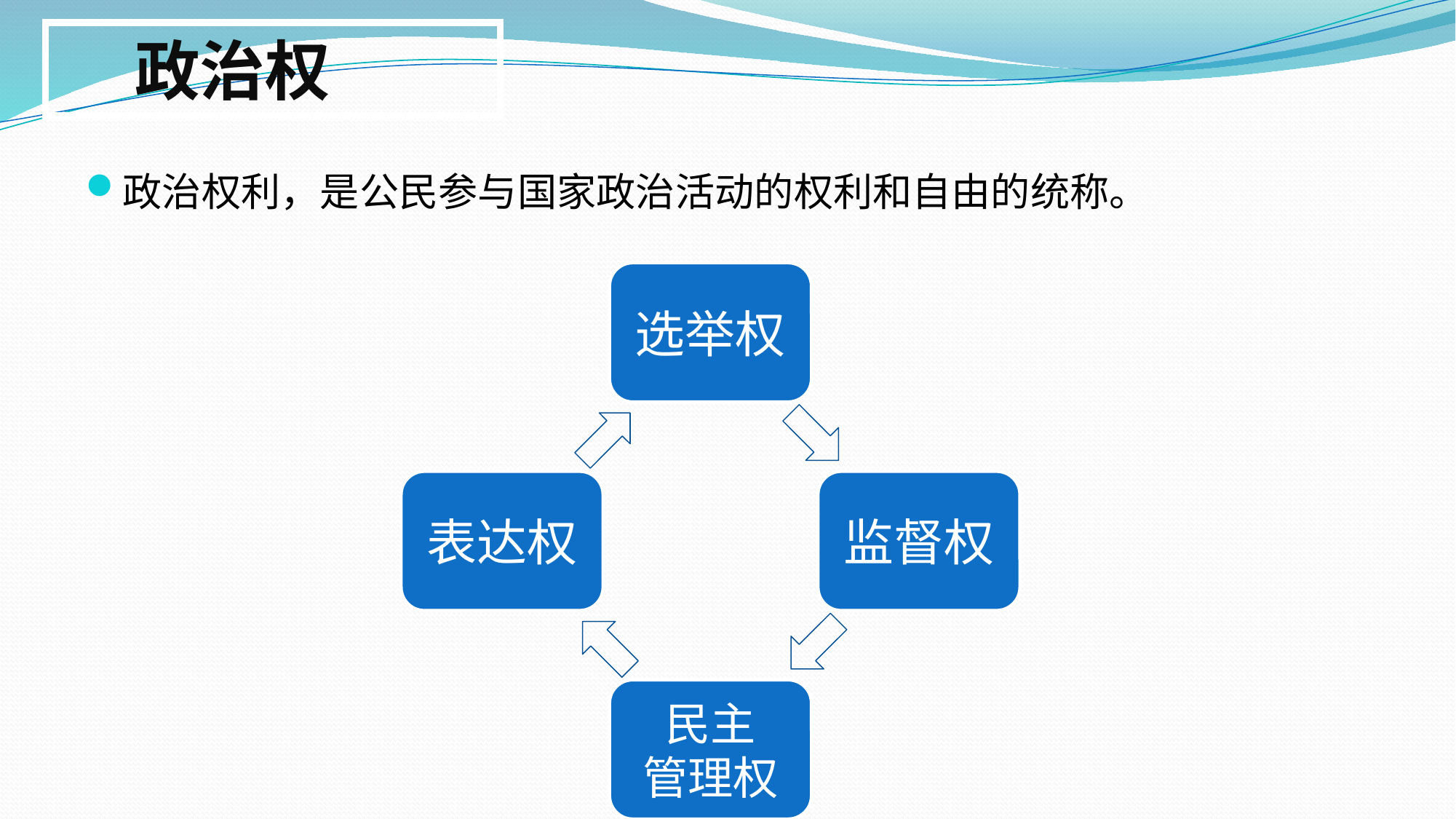

政治权
政治权利，是公民参与国家政治活动的权利和自由的统称。
选举权
监督权
民主
管理权
表达权